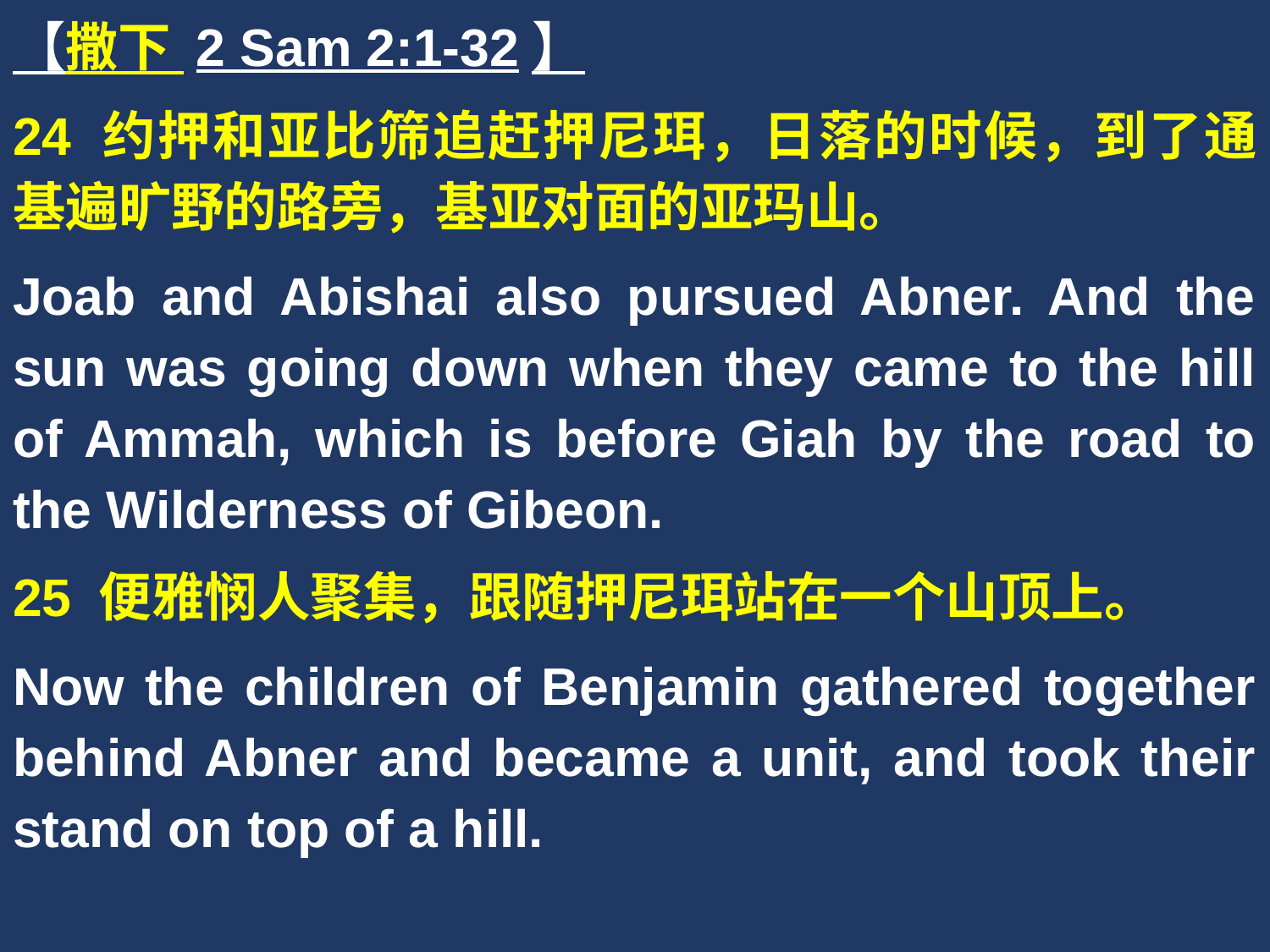

【撒下 2 Sam 2:1-32】
24 约押和亚比筛追赶押尼珥，日落的时候，到了通基遍旷野的路旁，基亚对面的亚玛山。
Joab and Abishai also pursued Abner. And the sun was going down when they came to the hill of Ammah, which is before Giah by the road to the Wilderness of Gibeon.
25 便雅悯人聚集，跟随押尼珥站在一个山顶上。
Now the children of Benjamin gathered together behind Abner and became a unit, and took their stand on top of a hill.